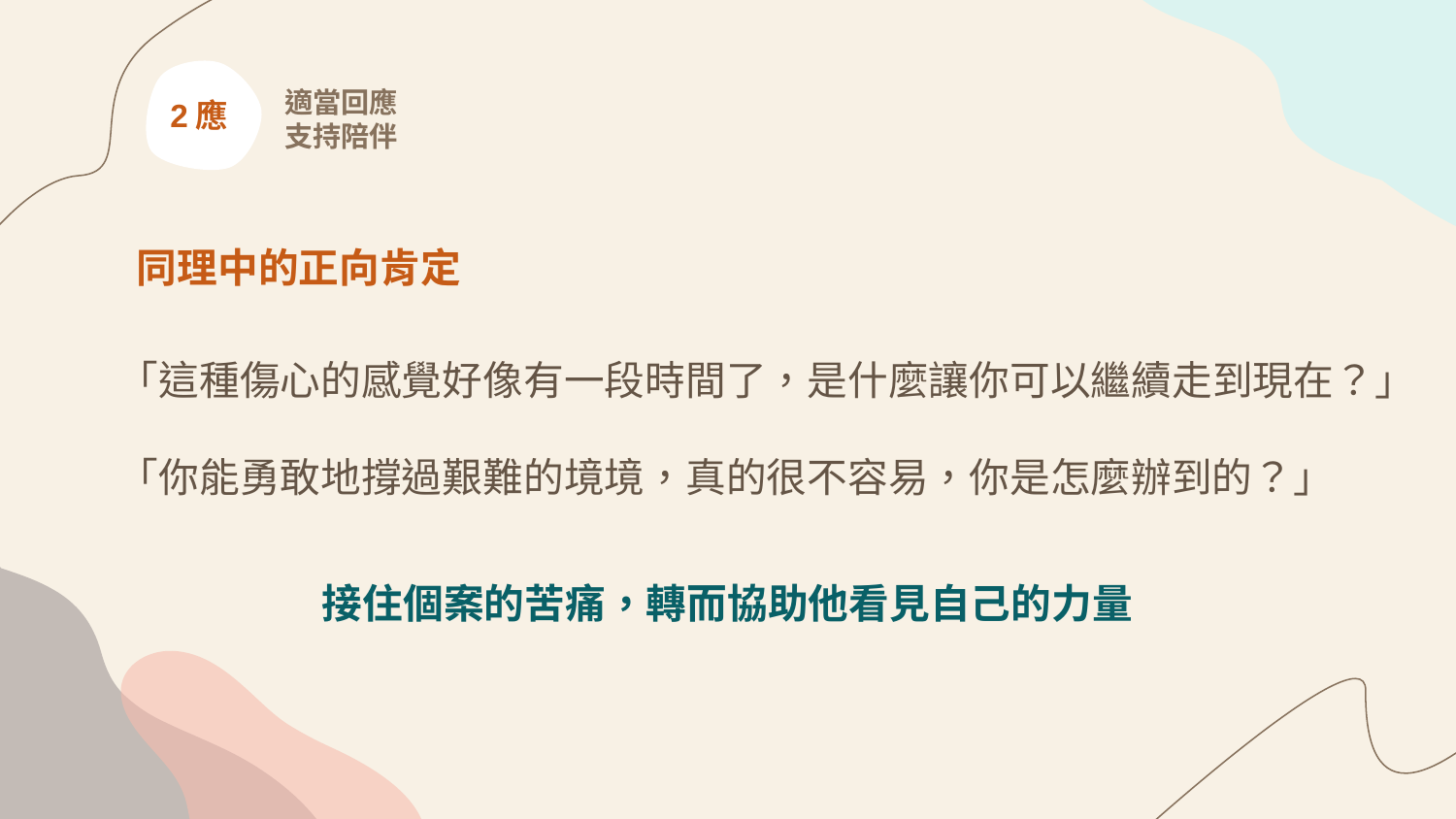

2應
適當回應
支持陪伴
同理中的正向肯定

「這種傷心的感覺好像有一段時間了，是什麼讓你可以繼續走到現在？」

「你能勇敢地撐過艱難的境境，真的很不容易，你是怎麼辦到的？」
接住個案的苦痛，轉而協助他看見自己的力量